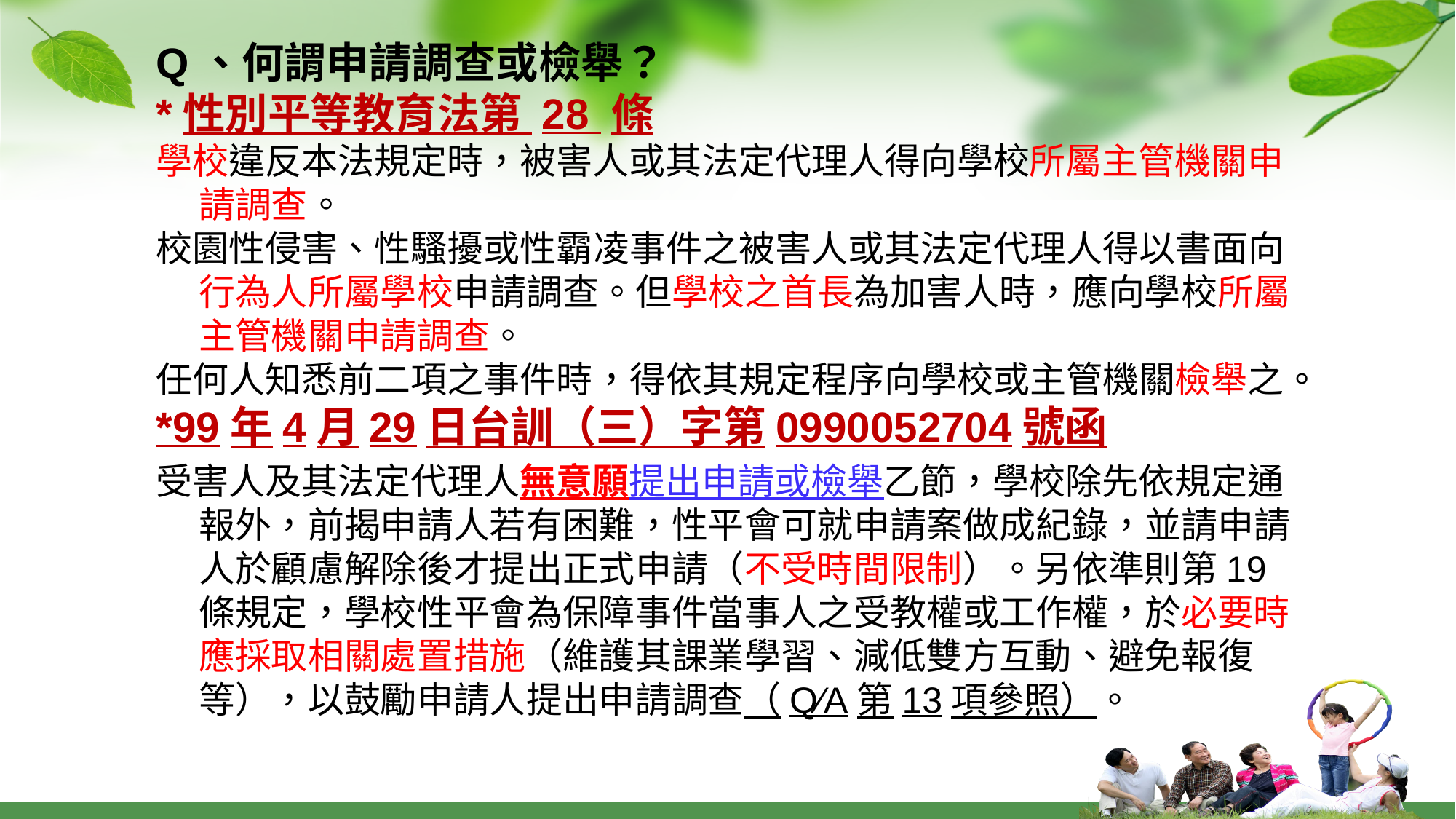

Q、何謂申請調查或檢舉？
*性別平等教育法第 28 條
學校違反本法規定時，被害人或其法定代理人得向學校所屬主管機關申請調查。
校園性侵害、性騷擾或性霸凌事件之被害人或其法定代理人得以書面向行為人所屬學校申請調查。但學校之首長為加害人時，應向學校所屬主管機關申請調查。
任何人知悉前二項之事件時，得依其規定程序向學校或主管機關檢舉之。
*99年4月29日台訓（三）字第0990052704號函
受害人及其法定代理人無意願提出申請或檢舉乙節，學校除先依規定通報外，前揭申請人若有困難，性平會可就申請案做成紀錄，並請申請人於顧慮解除後才提出正式申請（不受時間限制）。另依準則第19條規定，學校性平會為保障事件當事人之受教權或工作權，於必要時應採取相關處置措施（維護其課業學習、減低雙方互動、避免報復等），以鼓勵申請人提出申請調查（Q∕A第13項參照）。